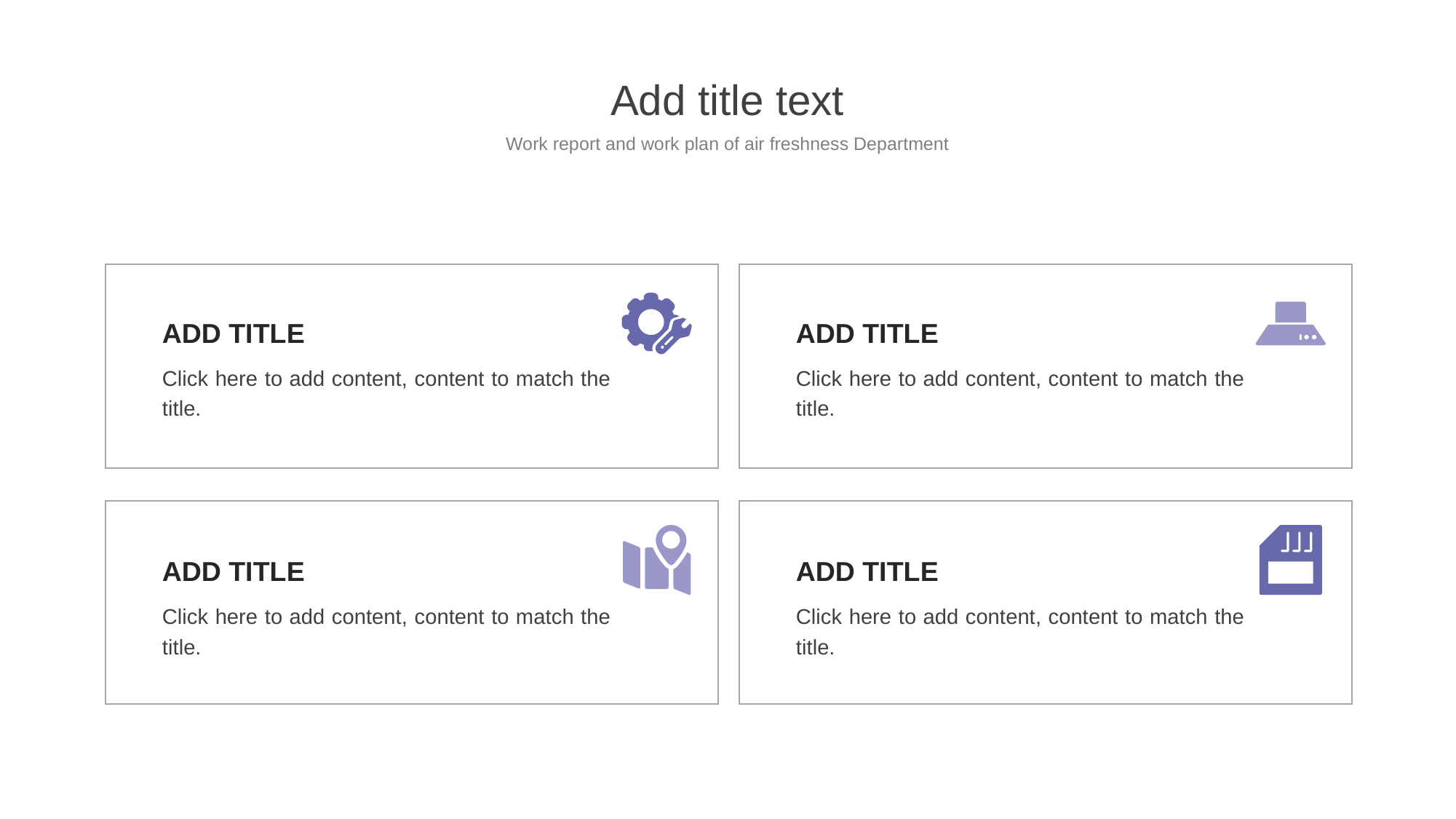

工作keyword概述
Add title text
Work report and work plan of air freshness Department

ADD TITLE
Click here to add content, content to match the title.

ADD TITLE
Click here to add content, content to match the title.

ADD TITLE
Click here to add content, content to match the title.

ADD TITLE
Click here to add content, content to match the title.